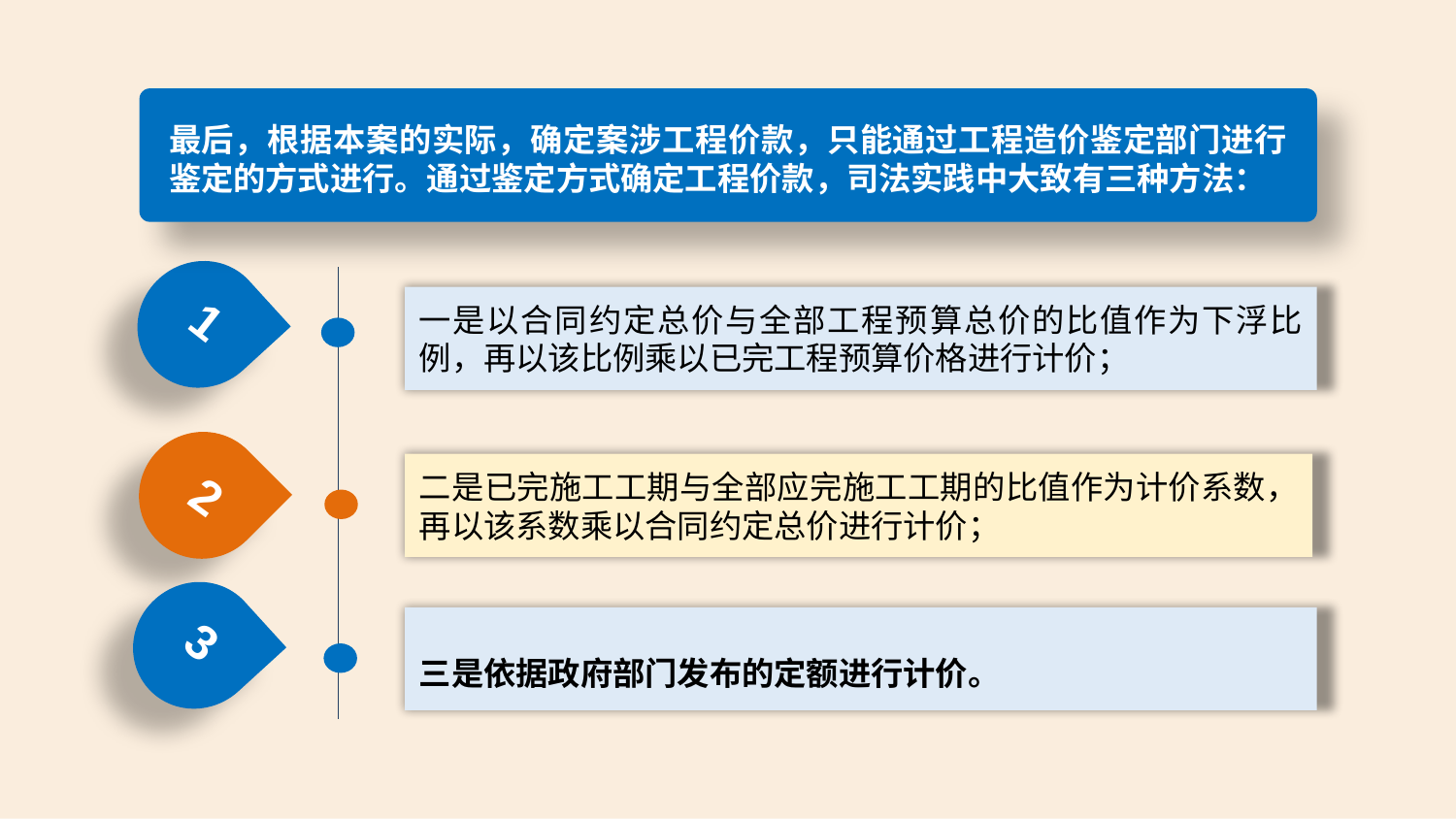

最后，根据本案的实际，确定案涉工程价款，只能通过工程造价鉴定部门进行鉴定的方式进行。通过鉴定方式确定工程价款，司法实践中大致有三种方法：

1

一是以合同约定总价与全部工程预算总价的比值作为下浮比例，再以该比例乘以已完工程预算价格进行计价；

2
二是已完施工工期与全部应完施工工期的比值作为计价系数，再以该系数乘以合同约定总价进行计价；

3
三是依据政府部门发布的定额进行计价。